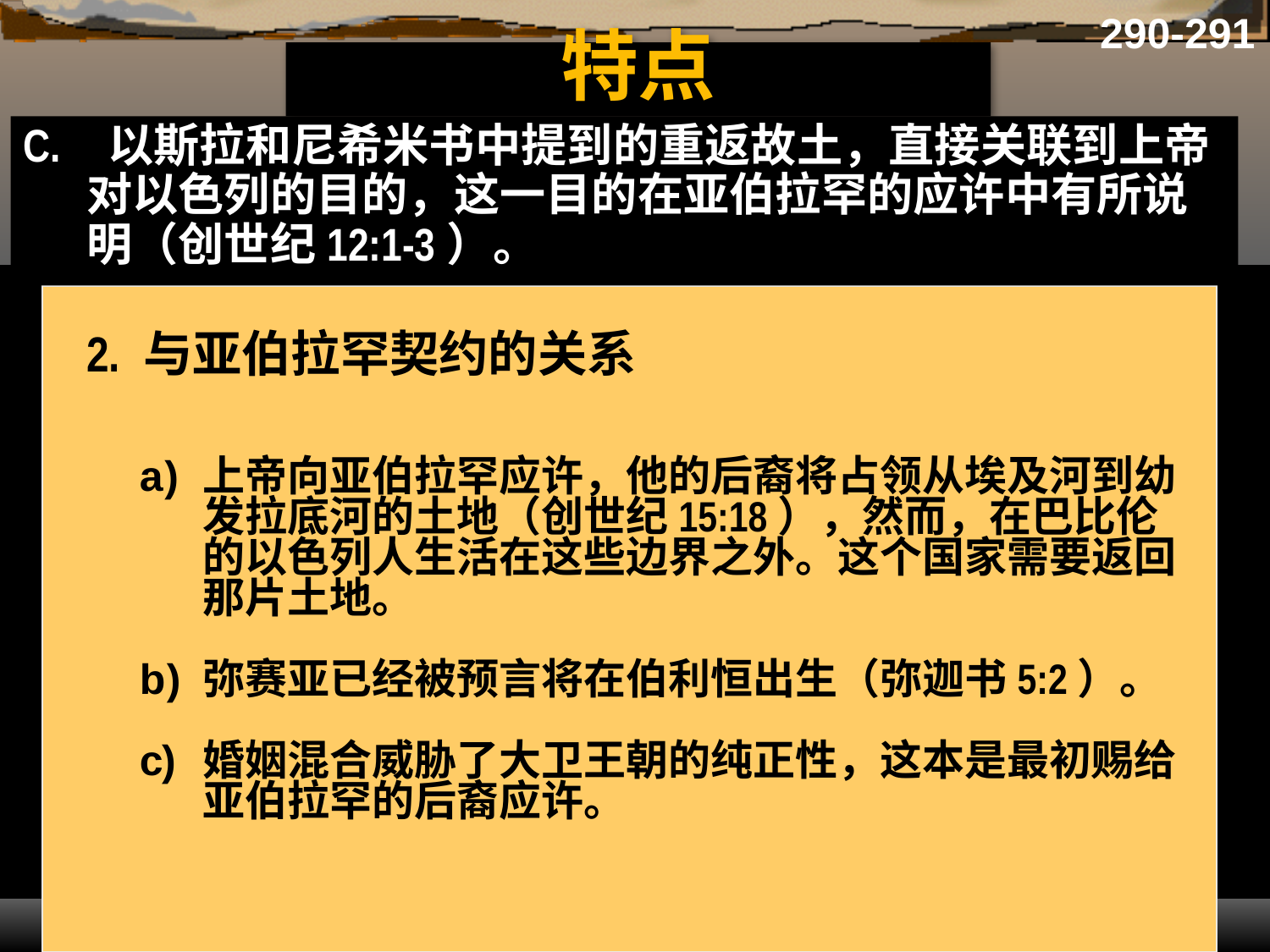

290-291
# 特点
C.	 以斯拉和尼希米书中提到的重返故土，直接关联到上帝对以色列的目的，这一目的在亚伯拉罕的应许中有所说明（创世纪12:1-3）。

2. 与亚伯拉罕契约的关系

上帝向亚伯拉罕应许，他的后裔将占领从埃及河到幼发拉底河的土地（创世纪15:18），然而，在巴比伦的以色列人生活在这些边界之外。这个国家需要返回那片土地。

弥赛亚已经被预言将在伯利恒出生（弥迦书5:2）。

婚姻混合威胁了大卫王朝的纯正性，这本是最初赐给亚伯拉罕的后裔应许。